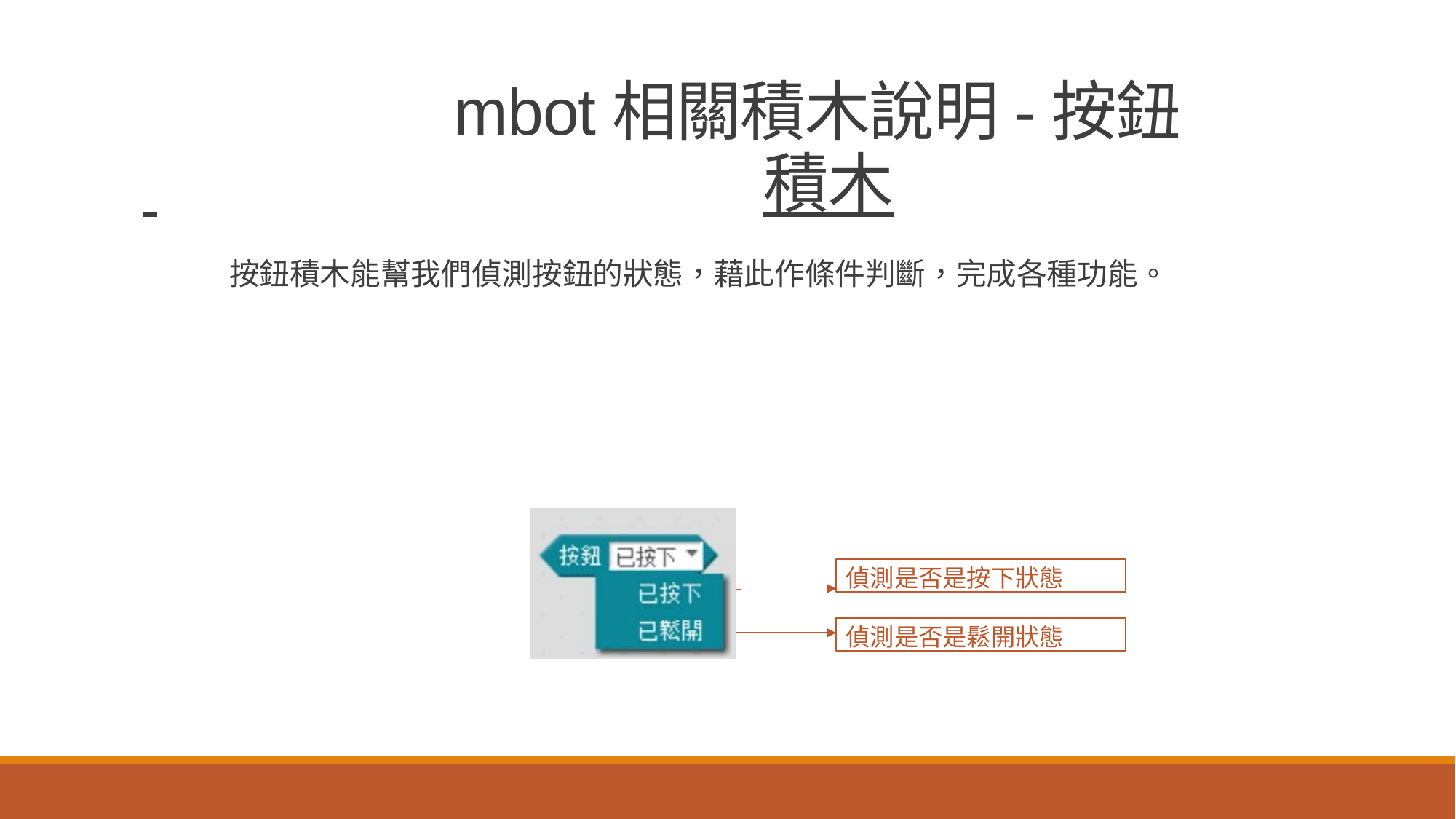

# mbot相關積木說明-按鈕
 	積木
按鈕積木能幫我們偵測按鈕的狀態，藉此作條件判斷，完成各種功能。

偵測是否是按下狀態

偵測是否是鬆開狀態